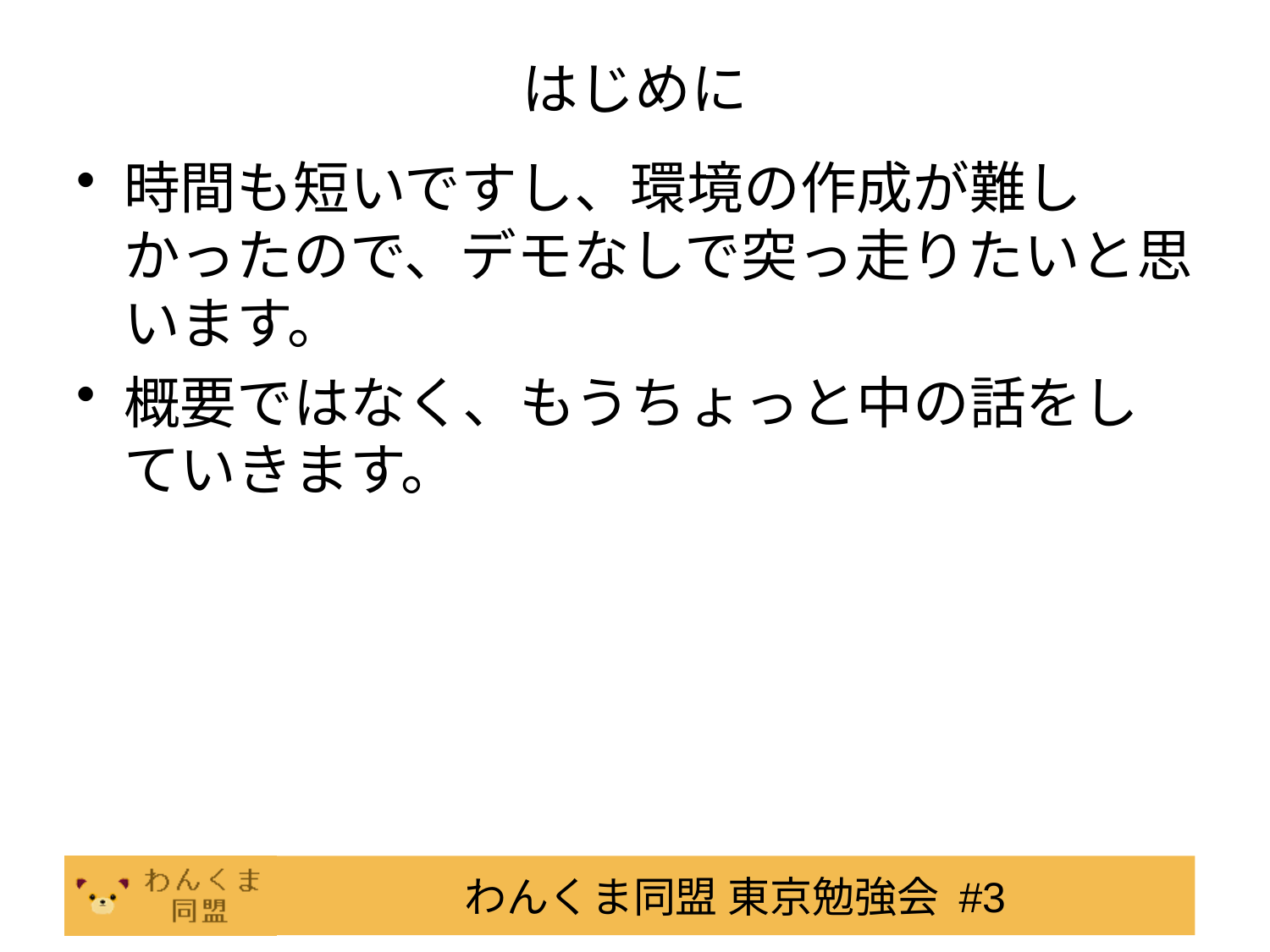

# はじめに
時間も短いですし、環境の作成が難しかったので、デモなしで突っ走りたいと思います。
概要ではなく、もうちょっと中の話をしていきます。